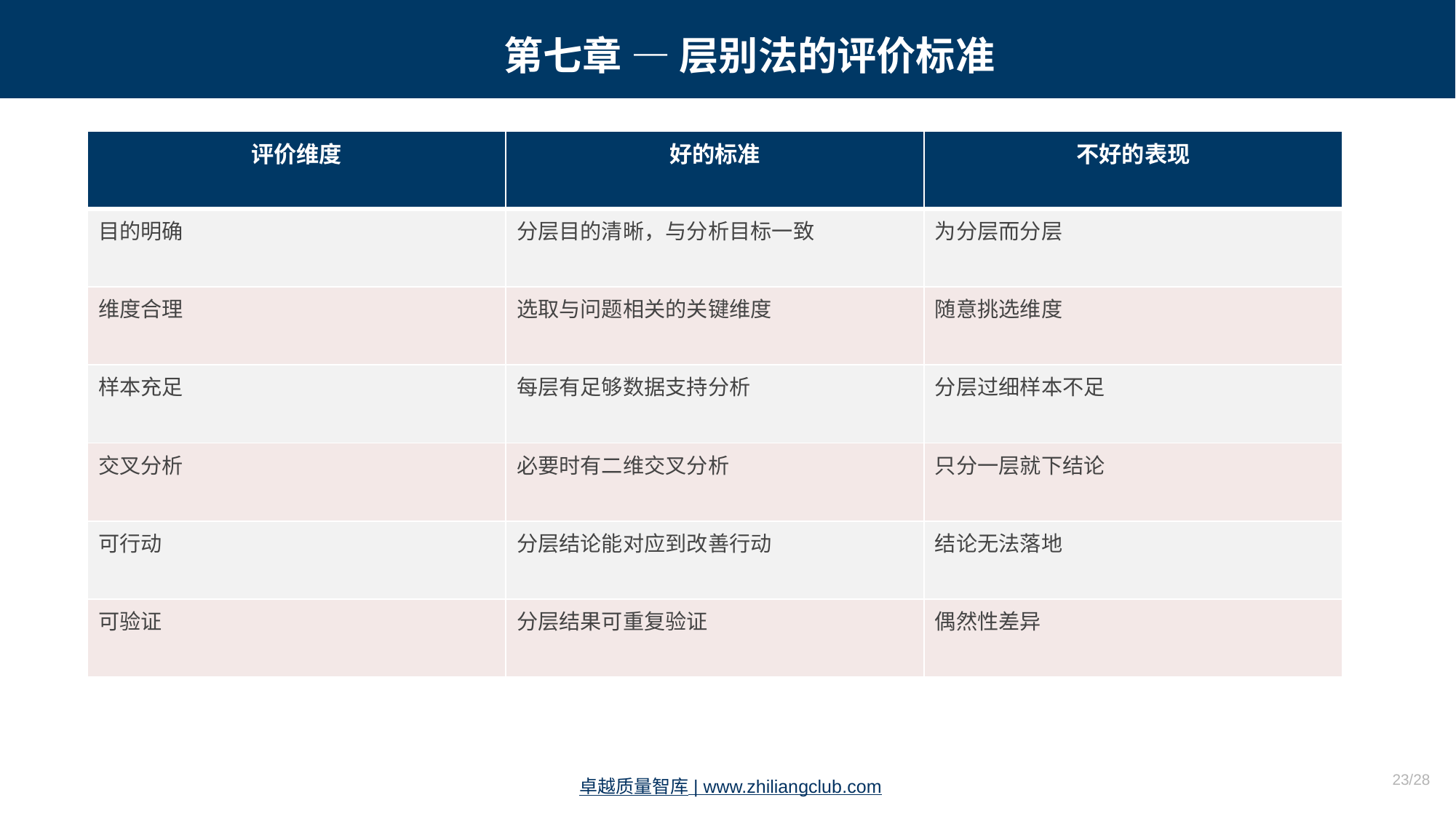

第七章 — 层别法的评价标准
| 评价维度 | 好的标准 | 不好的表现 |
| --- | --- | --- |
| 目的明确 | 分层目的清晰，与分析目标一致 | 为分层而分层 |
| 维度合理 | 选取与问题相关的关键维度 | 随意挑选维度 |
| 样本充足 | 每层有足够数据支持分析 | 分层过细样本不足 |
| 交叉分析 | 必要时有二维交叉分析 | 只分一层就下结论 |
| 可行动 | 分层结论能对应到改善行动 | 结论无法落地 |
| 可验证 | 分层结果可重复验证 | 偶然性差异 |
23/28